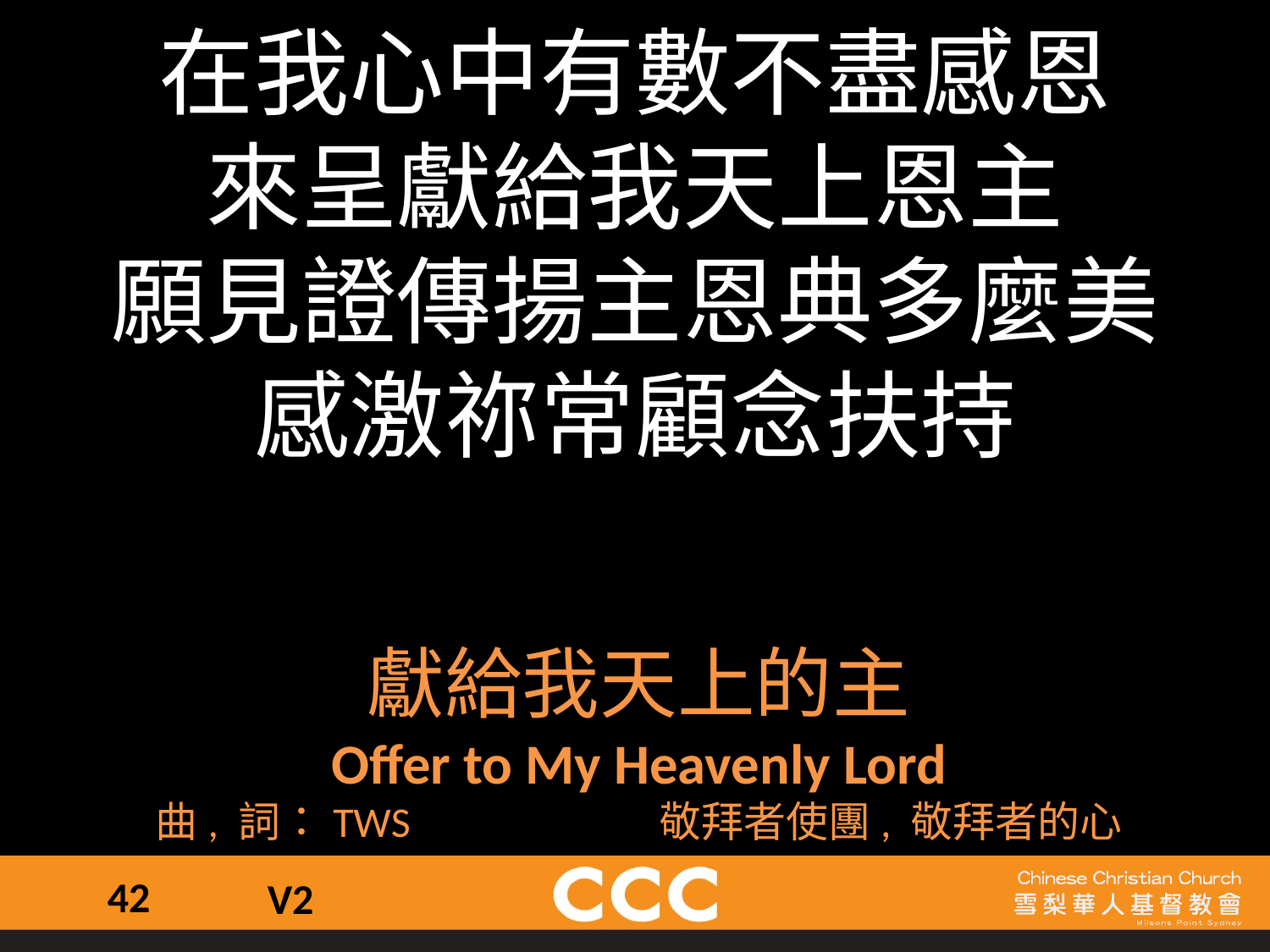

在我心中有數不盡感恩
來呈獻給我天上恩主
願見證傳揚主恩典多麼美
感激祢常顧念扶持
獻給我天上的主
Offer to My Heavenly Lord
曲, 詞：TWS                         敬拜者使團, 敬拜者的心

42
V2